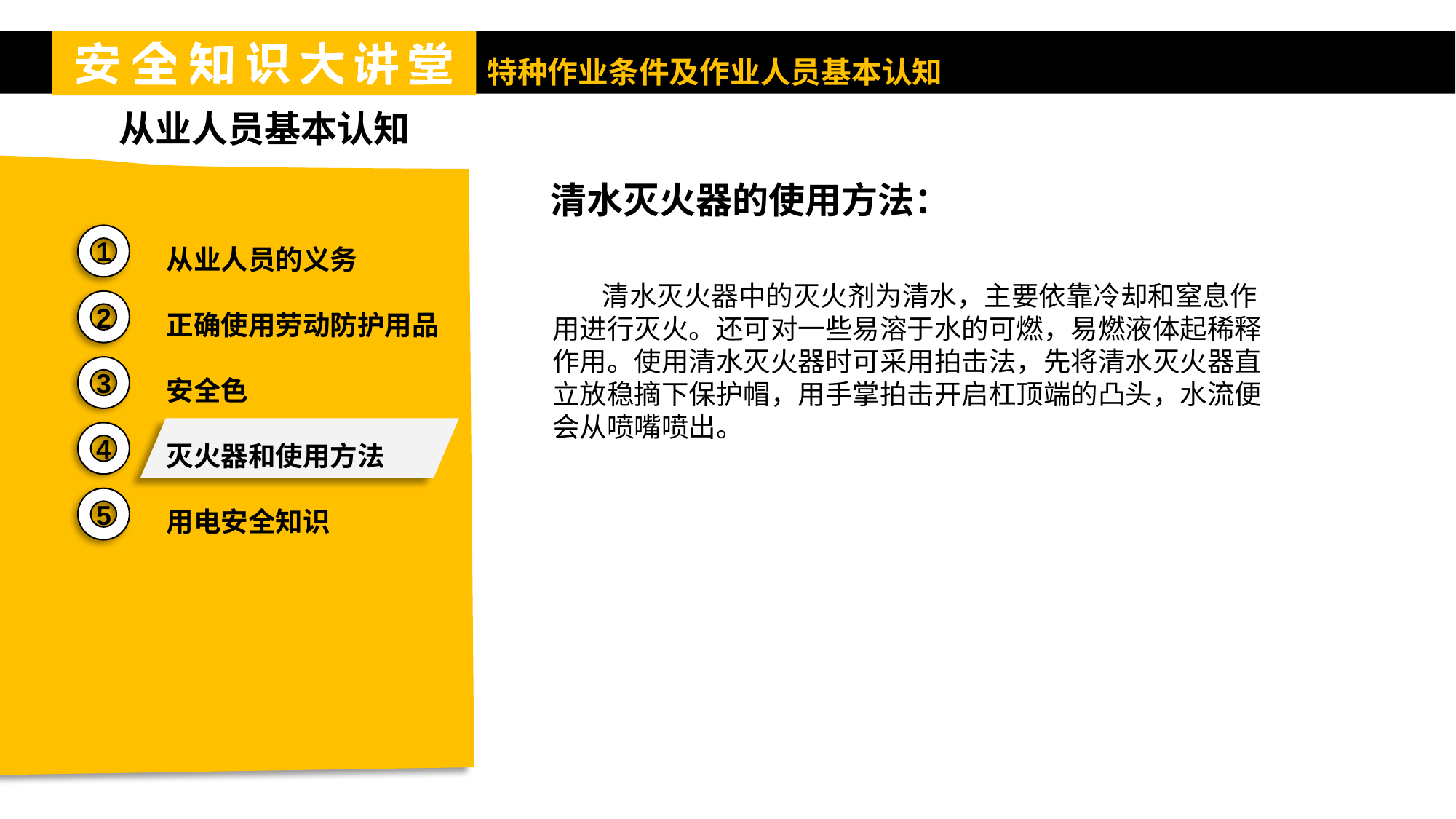

从业人员基本认知
清水灭火器的使用方法：
从业人员的义务
正确使用劳动防护用品
安全色
灭火器和使用方法
用电安全知识
1

       清水灭火器中的灭火剂为清水，主要依靠冷却和窒息作用进行灭火。还可对一些易溶于水的可燃，易燃液体起稀释作用。使用清水灭火器时可采用拍击法，先将清水灭火器直立放稳摘下保护帽，用手掌拍击开启杠顶端的凸头，水流便会从喷嘴喷出。
2
3

4
5